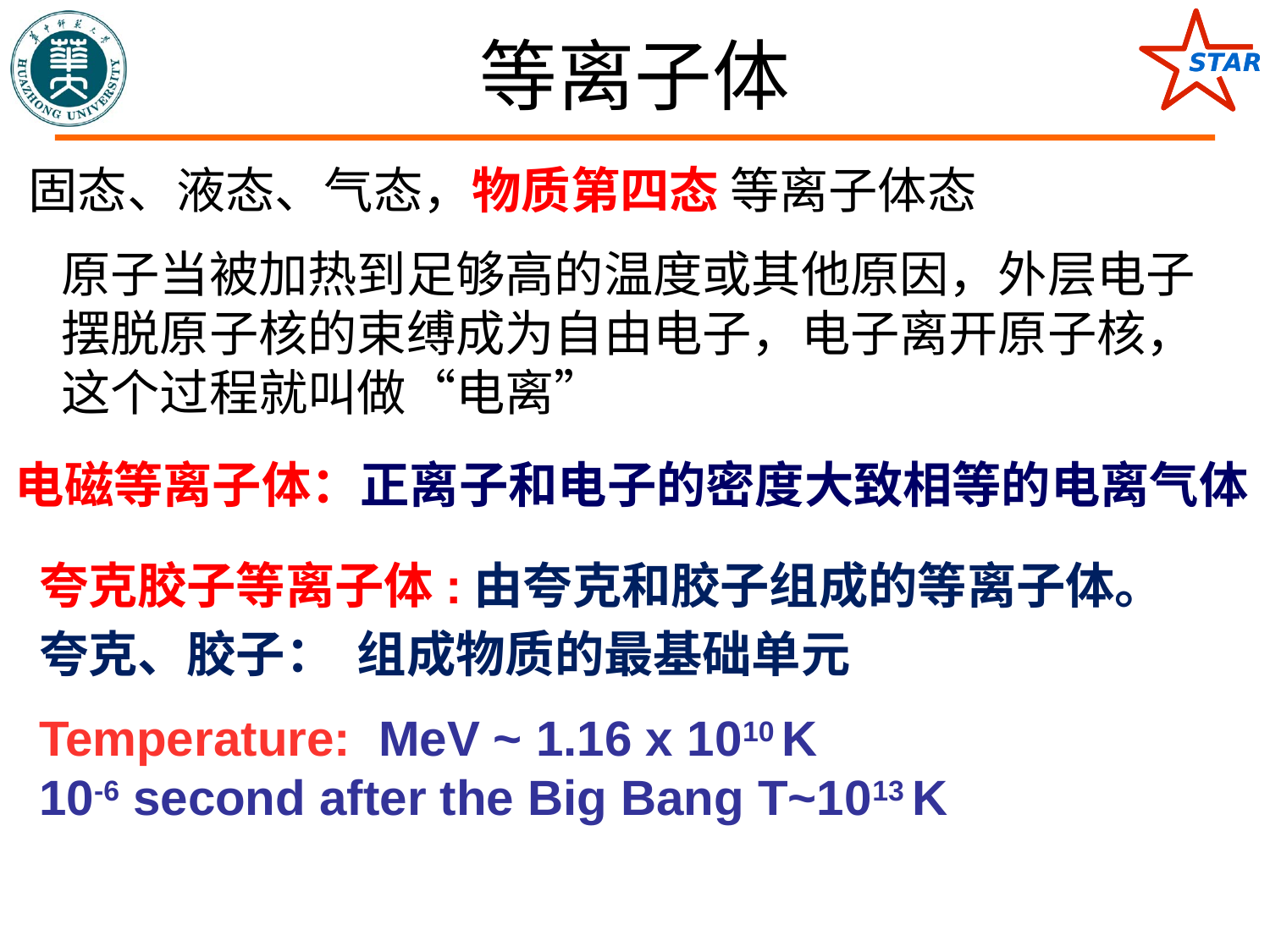

# 等离子体

固态、液态、气态，物质第四态 等离子体态
原子当被加热到足够高的温度或其他原因，外层电子摆脱原子核的束缚成为自由电子，电子离开原子核，这个过程就叫做“电离”
电磁等离子体：正离子和电子的密度大致相等的电离气体
夸克胶子等离子体:由夸克和胶子组成的等离子体。
夸克、胶子：  组成物质的最基础单元

Temperature:  MeV ~ 1.16 x 1010 K
10-6 second after the Big Bang T~1013 K